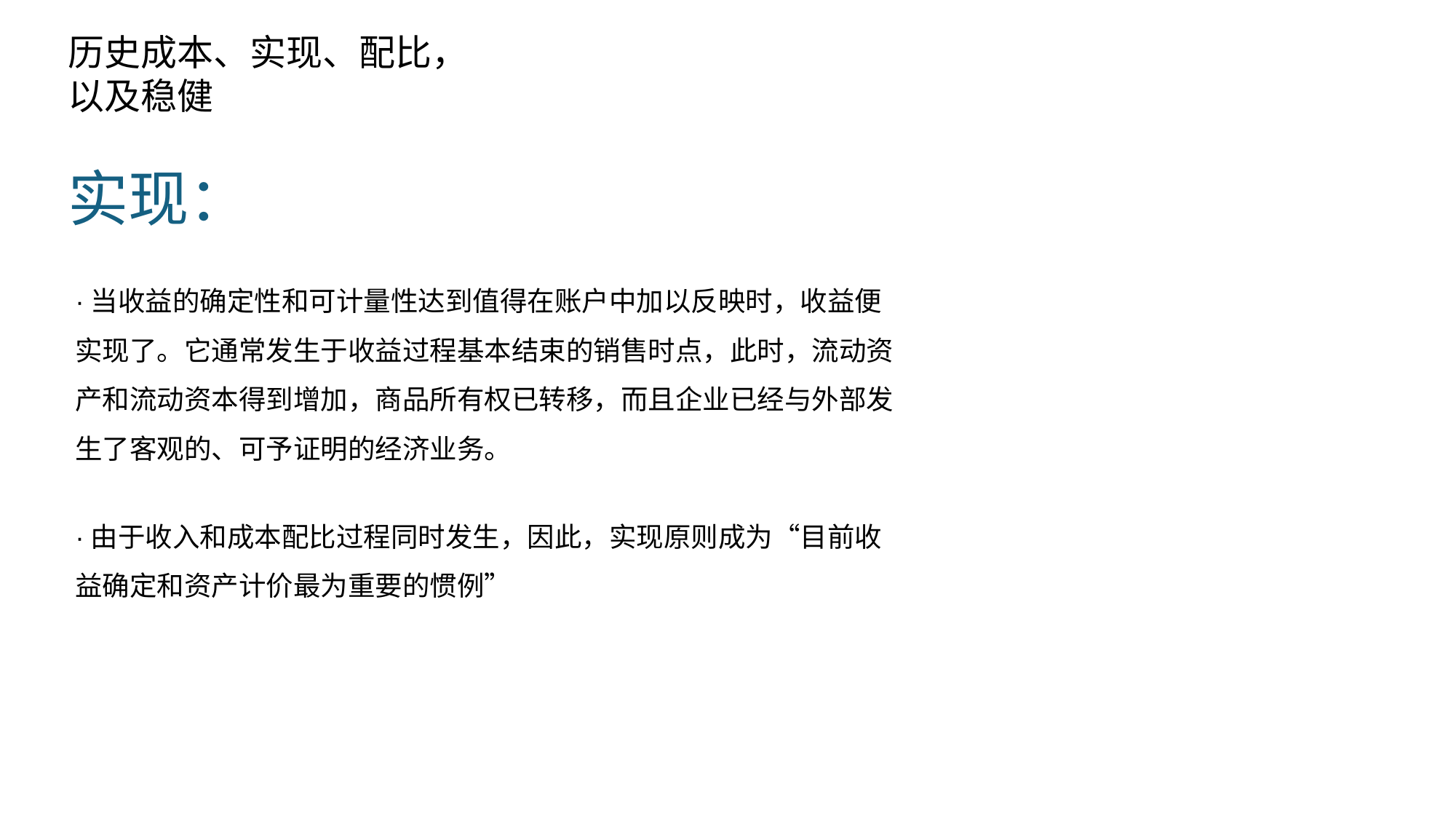

历史成本、实现、配比，以及稳健
实现：
·当收益的确定性和可计量性达到值得在账户中加以反映时，收益便实现了。它通常发生于收益过程基本结束的销售时点，此时，流动资产和流动资本得到增加，商品所有权已转移，而且企业已经与外部发生了客观的、可予证明的经济业务。
·由于收入和成本配比过程同时发生，因此，实现原则成为“目前收益确定和资产计价最为重要的惯例”